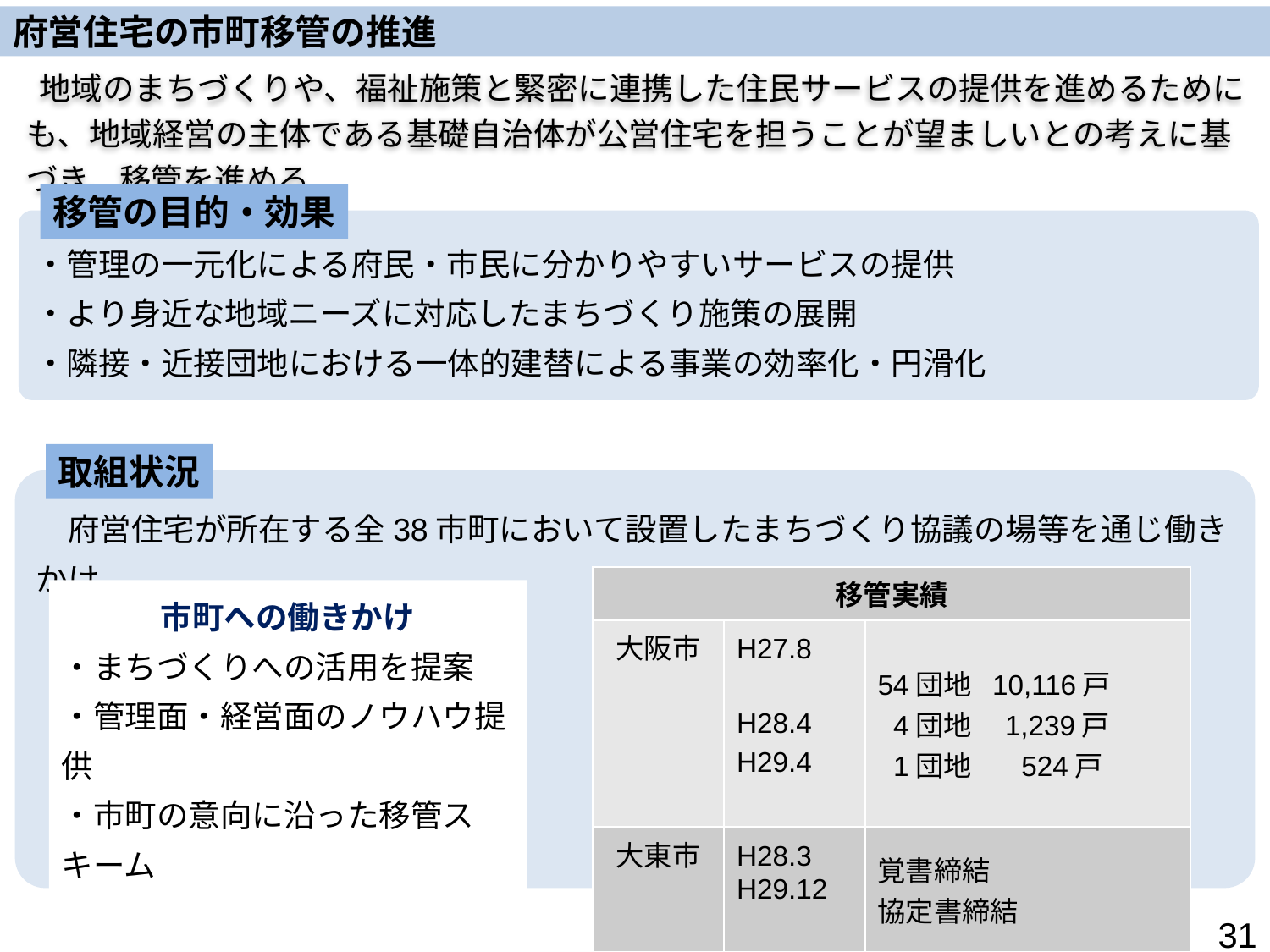

府営住宅の市町移管の推進
地域のまちづくりや、福祉施策と緊密に連携した住民サービスの提供を進めるためにも、地域経営の主体である基礎自治体が公営住宅を担うことが望ましいとの考えに基づき、移管を進める
移管の目的・効果

・管理の一元化による府民・市民に分かりやすいサービスの提供
・より身近な地域ニーズに対応したまちづくり施策の展開
・隣接・近接団地における一体的建替による事業の効率化・円滑化
取組状況

　府営住宅が所在する全38市町において設置したまちづくり協議の場等を通じ働きかけ
| 移管実績 |  |  |
| --- | --- | --- |
| 大阪市 | H27.8　　　 H28.4 H29.4 | 54団地 10,116戸 4団地 1,239戸 1団地 524戸 |
| 大東市 | H28.3　 H29.12 | 覚書締結 協定書締結 |
| 池田市 | H28.12 | 覚書締結 |
市町への働きかけ
・まちづくりへの活用を提案
・管理面・経営面のノウハウ提供
・市町の意向に沿った移管スキーム
31